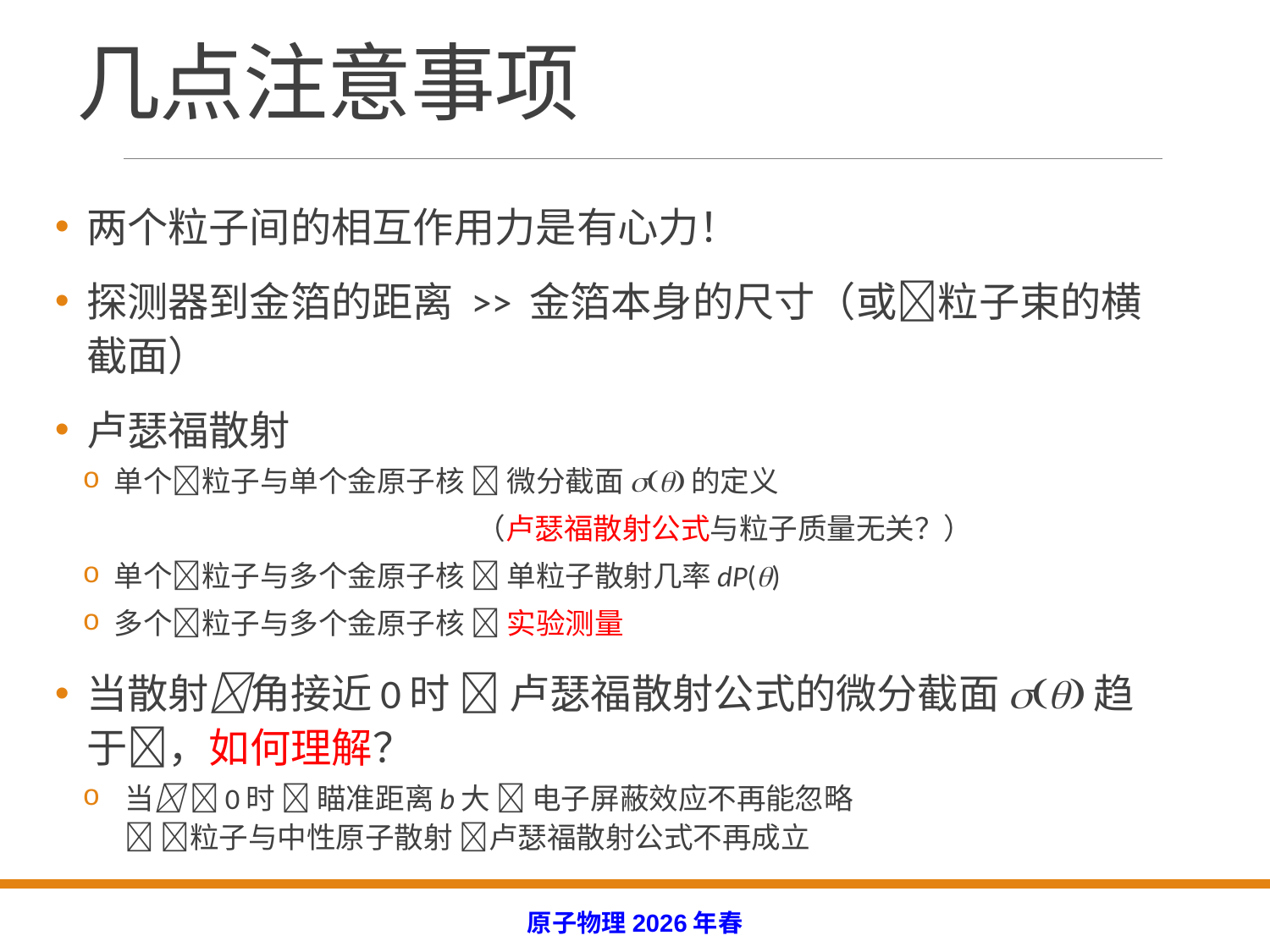

# 几点注意事项
两个粒子间的相互作用力是有心力！
探测器到金箔的距离 >> 金箔本身的尺寸（或α粒子束的横截面）
卢瑟福散射
单个α粒子与单个金原子核 ⇐ 微分截面σ(θ)的定义
                                                       （卢瑟福散射公式与粒子质量无关？）
单个α粒子与多个金原子核 ⇐ 单粒子散射几率dP(θ)
多个α粒子与多个金原子核 ⇐ 实验测量
当散射θ角接近0时 ⇒ 卢瑟福散射公式的微分截面σ(θ)趋于∞，如何理解？
当θ →0时 ⇒ 瞄准距离b大 ⇒ 电子屏蔽效应不再能忽略
⇒ α粒子与中性原子散射 ⇒卢瑟福散射公式不再成立
原子物理2026年春
69